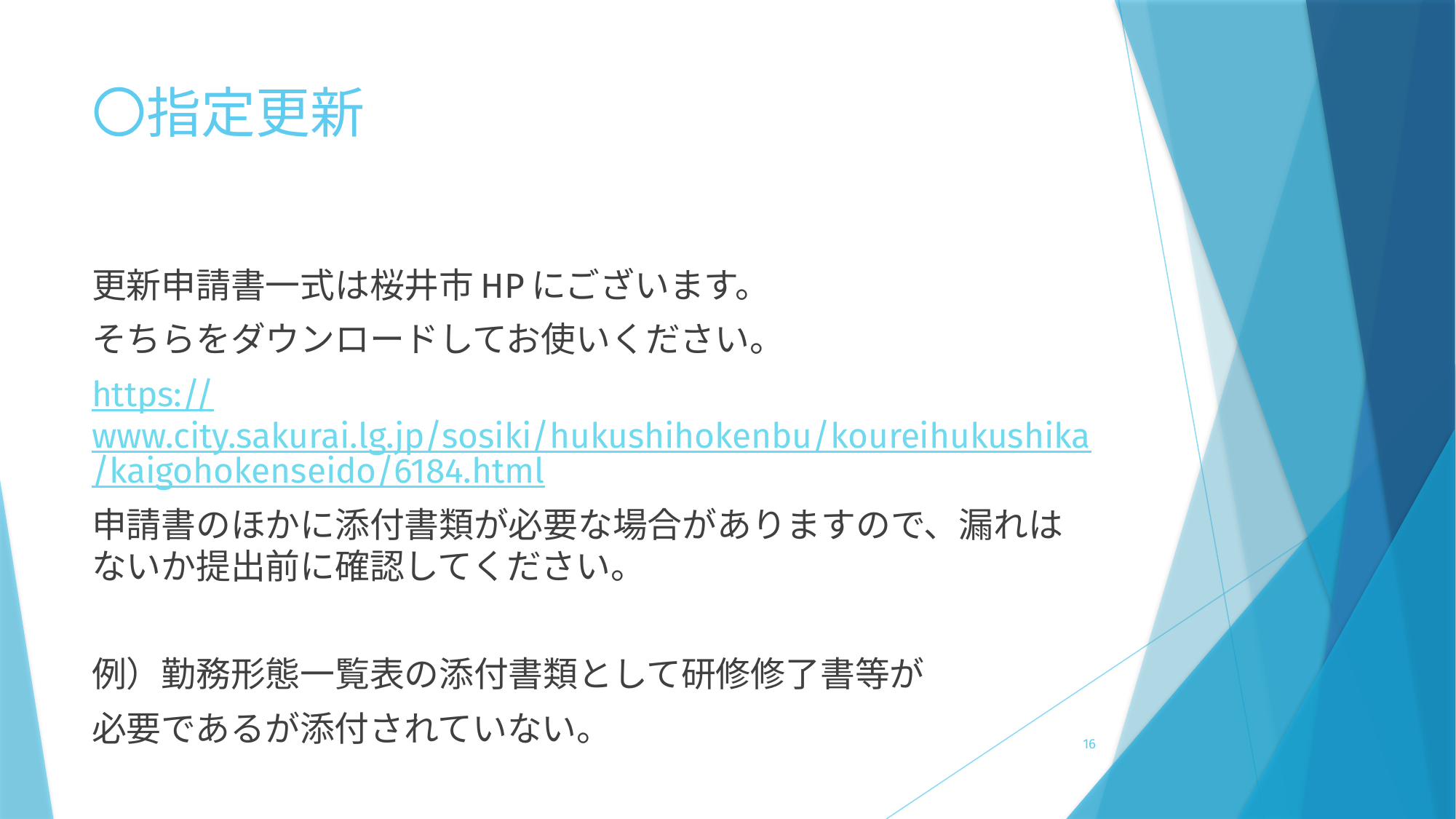

# 〇指定更新
更新申請書一式は桜井市HPにございます。
そちらをダウンロードしてお使いください。
https://www.city.sakurai.lg.jp/sosiki/hukushihokenbu/koureihukushika/kaigohokenseido/6184.html
申請書のほかに添付書類が必要な場合がありますので、漏れはないか提出前に確認してください。

例）勤務形態一覧表の添付書類として研修修了書等が
必要であるが添付されていない。
16